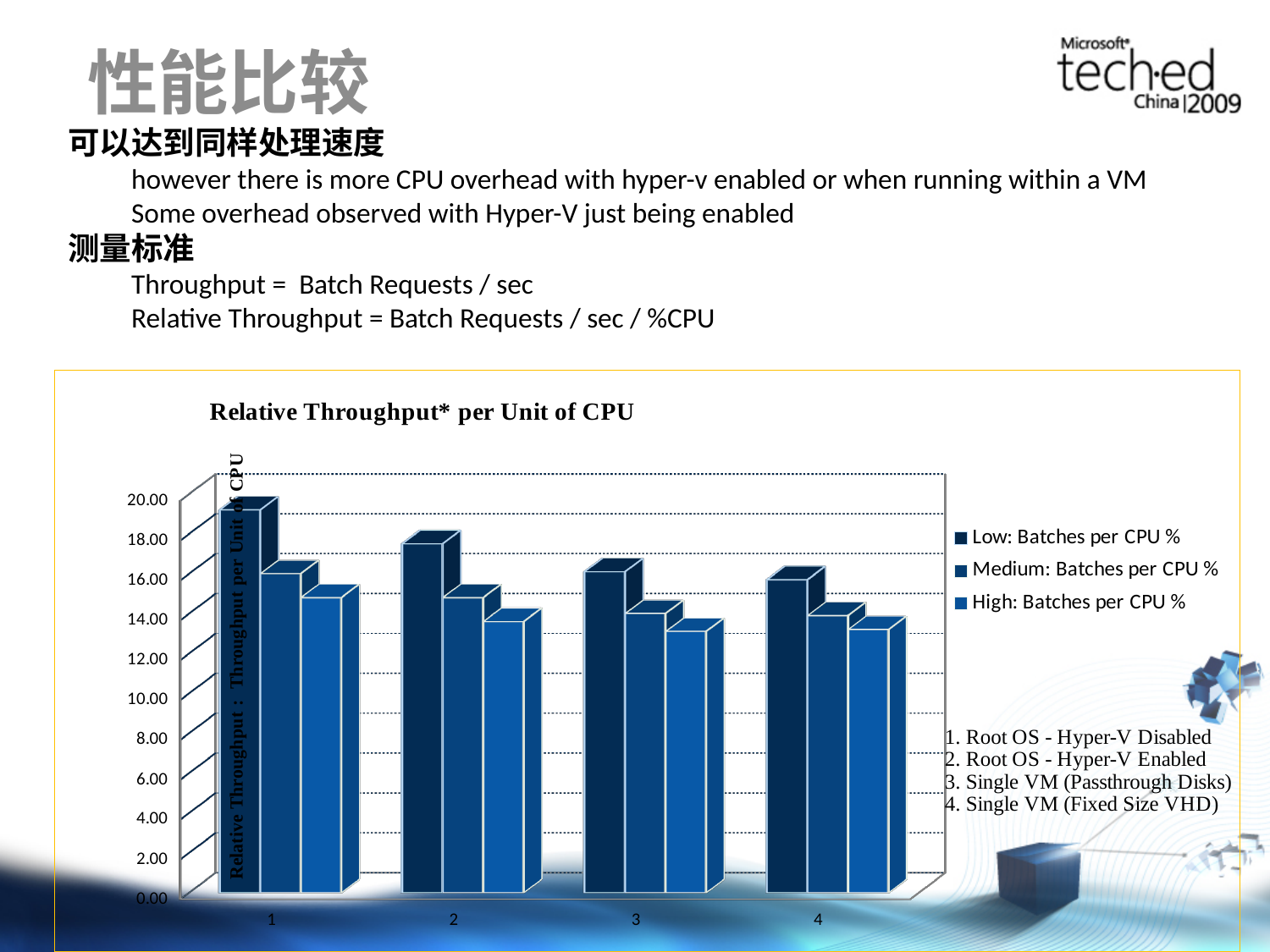

# 性能比较
可以达到同样处理速度
however there is more CPU overhead with hyper-v enabled or when running within a VM
Some overhead observed with Hyper-V just being enabled
测量标准
Throughput =  Batch Requests / sec
Relative Throughput = Batch Requests / sec / %CPU

[unsupported chart]